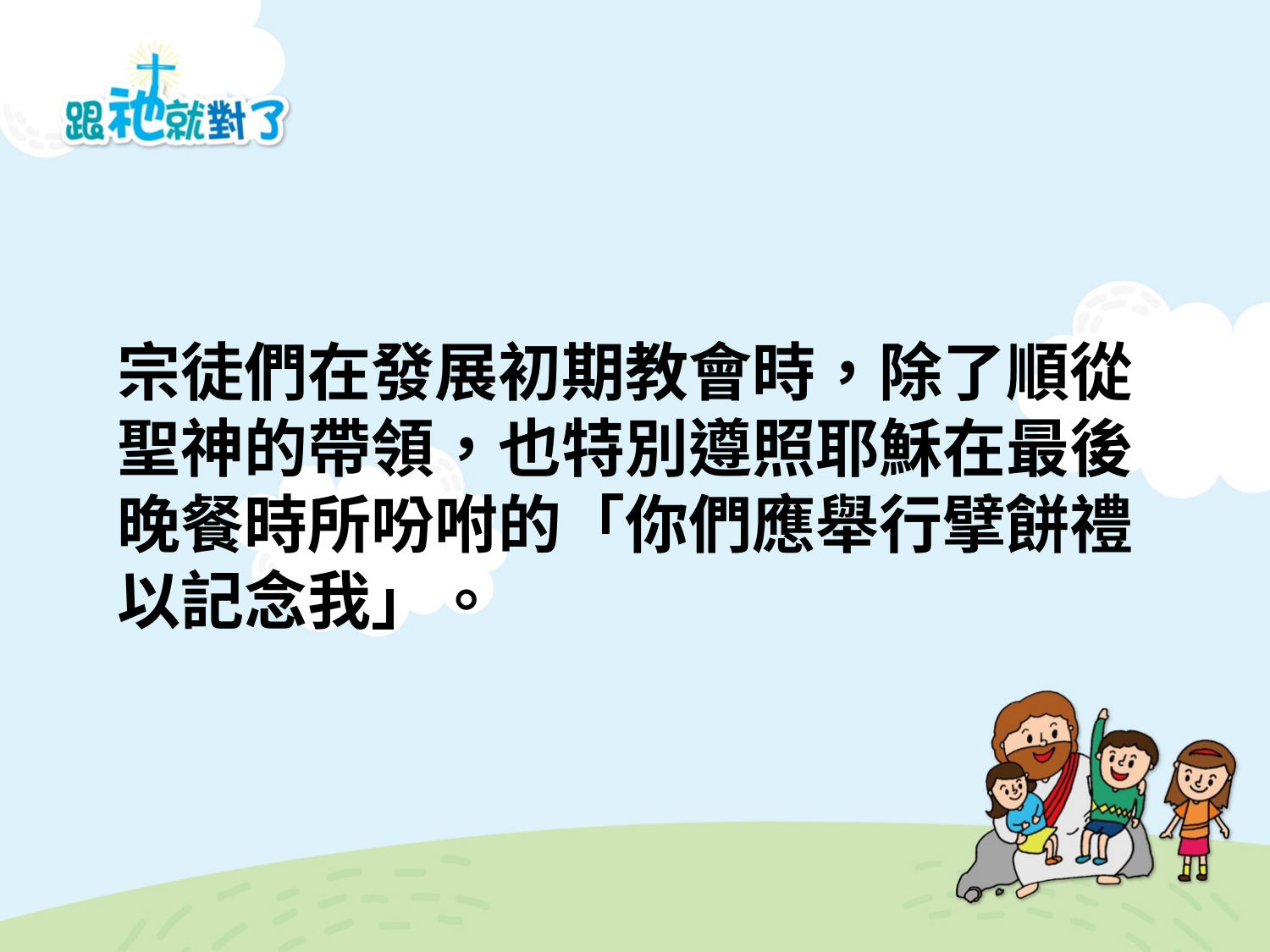

宗徒們在發展初期教會時，除了順從聖神的帶領，也特別遵照耶穌在最後晚餐時所吩咐的「你們應舉行擘餅禮以記念我」。